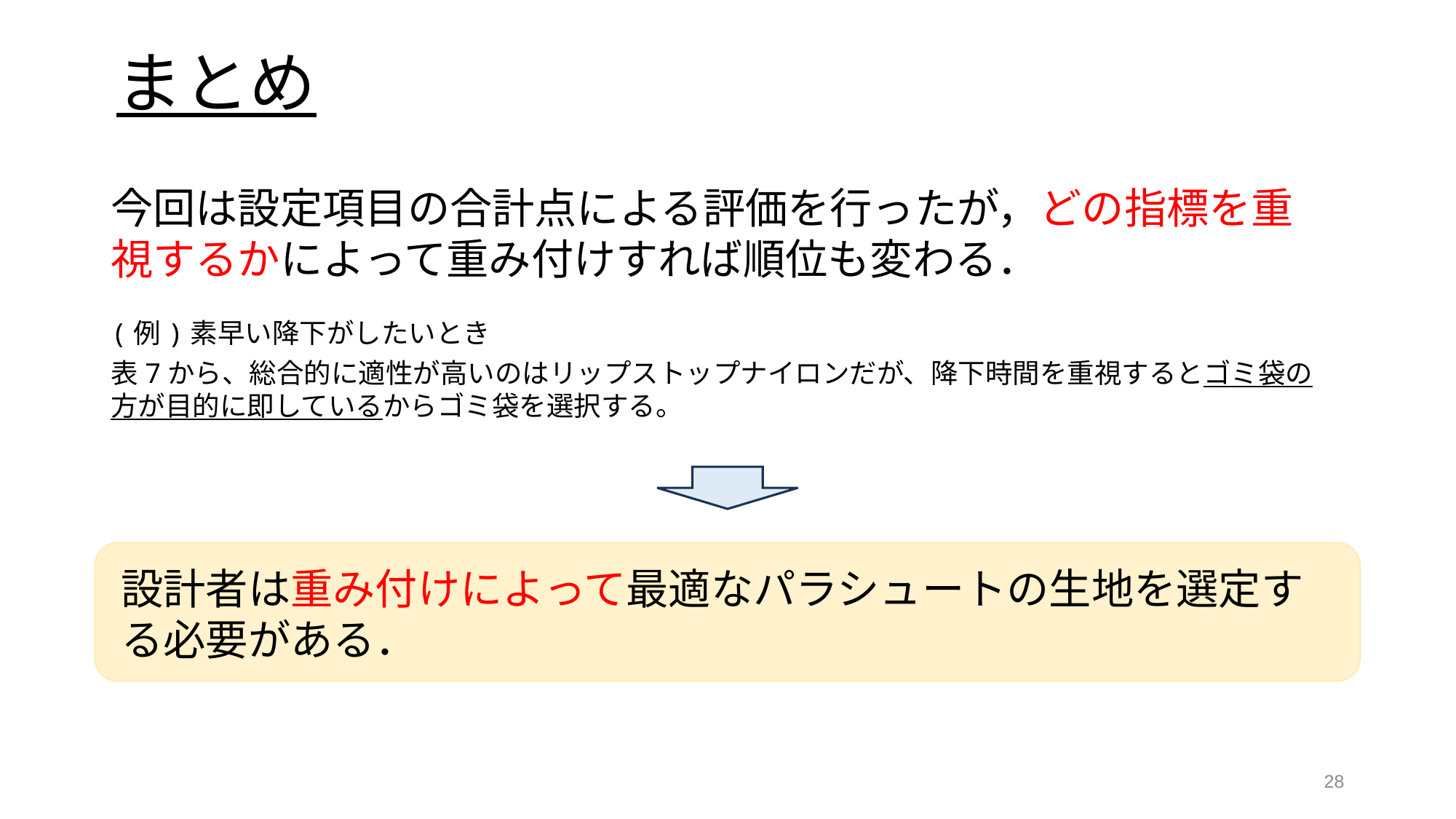

# まとめ
今回は設定項目の合計点による評価を行ったが，どの指標を重視するかによって重み付けすれば順位も変わる．

(例)素早い降下がしたいとき

表7から、総合的に適性が高いのはリップストップナイロンだが、降下時間を重視するとゴミ袋の方が目的に即しているからゴミ袋を選択する。

設計者は重み付けによって最適なパラシュートの生地を選定する必要がある．
28